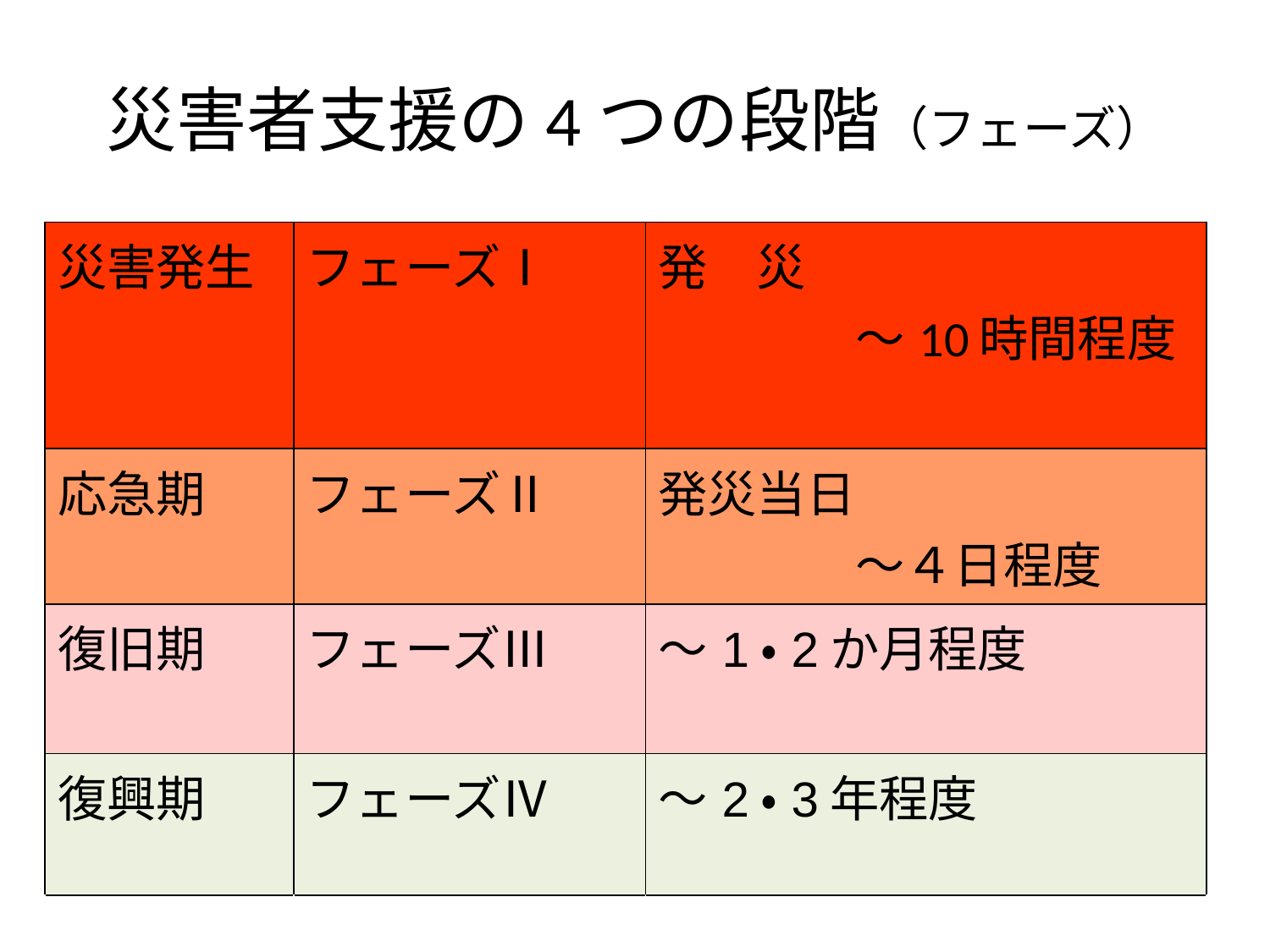

# 災害者支援の4つの段階（フェーズ）
| 災害発生 | フェーズⅠ | 発　災 　　　　～10時間程度 |
| --- | --- | --- |
| 応急期 | フェーズⅡ | 発災当日 　　　　～４日程度 |
| 復旧期 | フェーズⅢ | ～1・2か月程度 |
| 復興期 | フェーズⅣ | ～2・3年程度 |
|  |  |  |